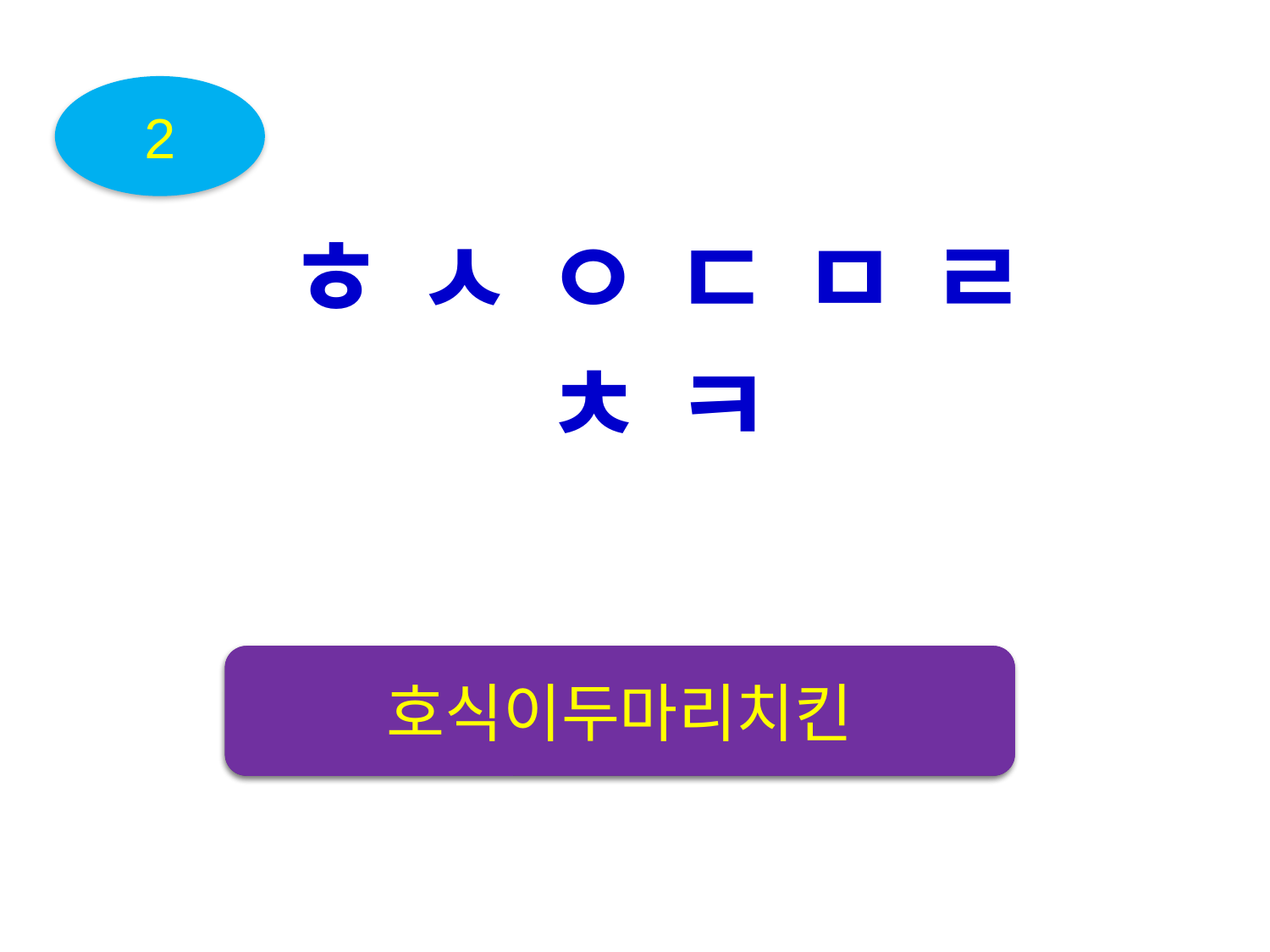

2
ㅎ ㅅ ㅇ ㄷ ㅁ ㄹ ㅊ ㅋ
먹는거
호식이두마리치킨